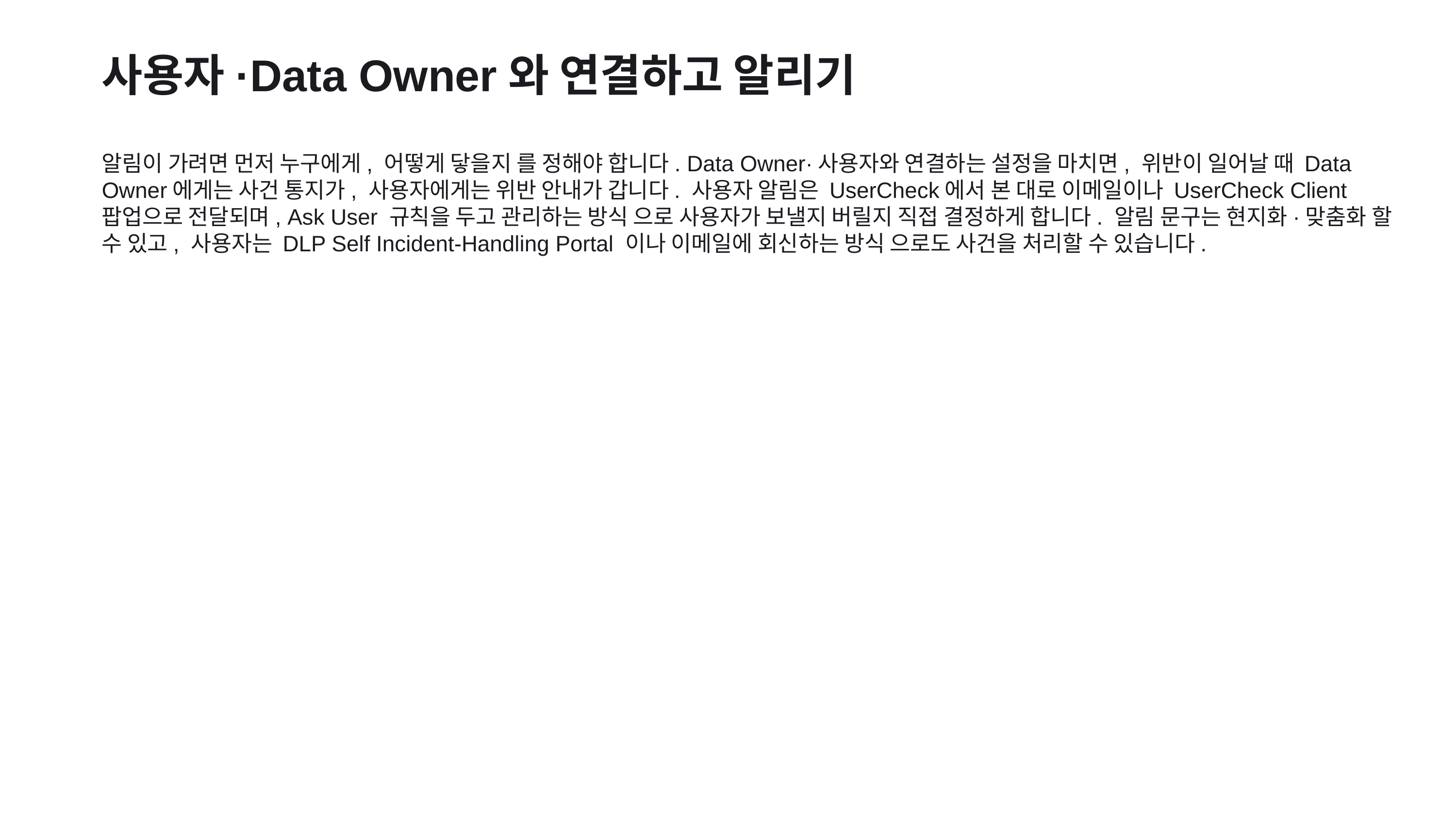

사용자·Data Owner와 연결하고 알리기
알림이 가려면 먼저 누구에게, 어떻게 닿을지 를 정해야 합니다. Data Owner·사용자와 연결하는 설정을 마치면, 위반이 일어날 때 Data Owner에게는 사건 통지가, 사용자에게는 위반 안내가 갑니다. 사용자 알림은 UserCheck에서 본 대로 이메일이나 UserCheck Client 팝업으로 전달되며, Ask User 규칙을 두고 관리하는 방식 으로 사용자가 보낼지 버릴지 직접 결정하게 합니다. 알림 문구는 현지화·맞춤화 할 수 있고, 사용자는 DLP Self Incident-Handling Portal 이나 이메일에 회신하는 방식 으로도 사건을 처리할 수 있습니다.